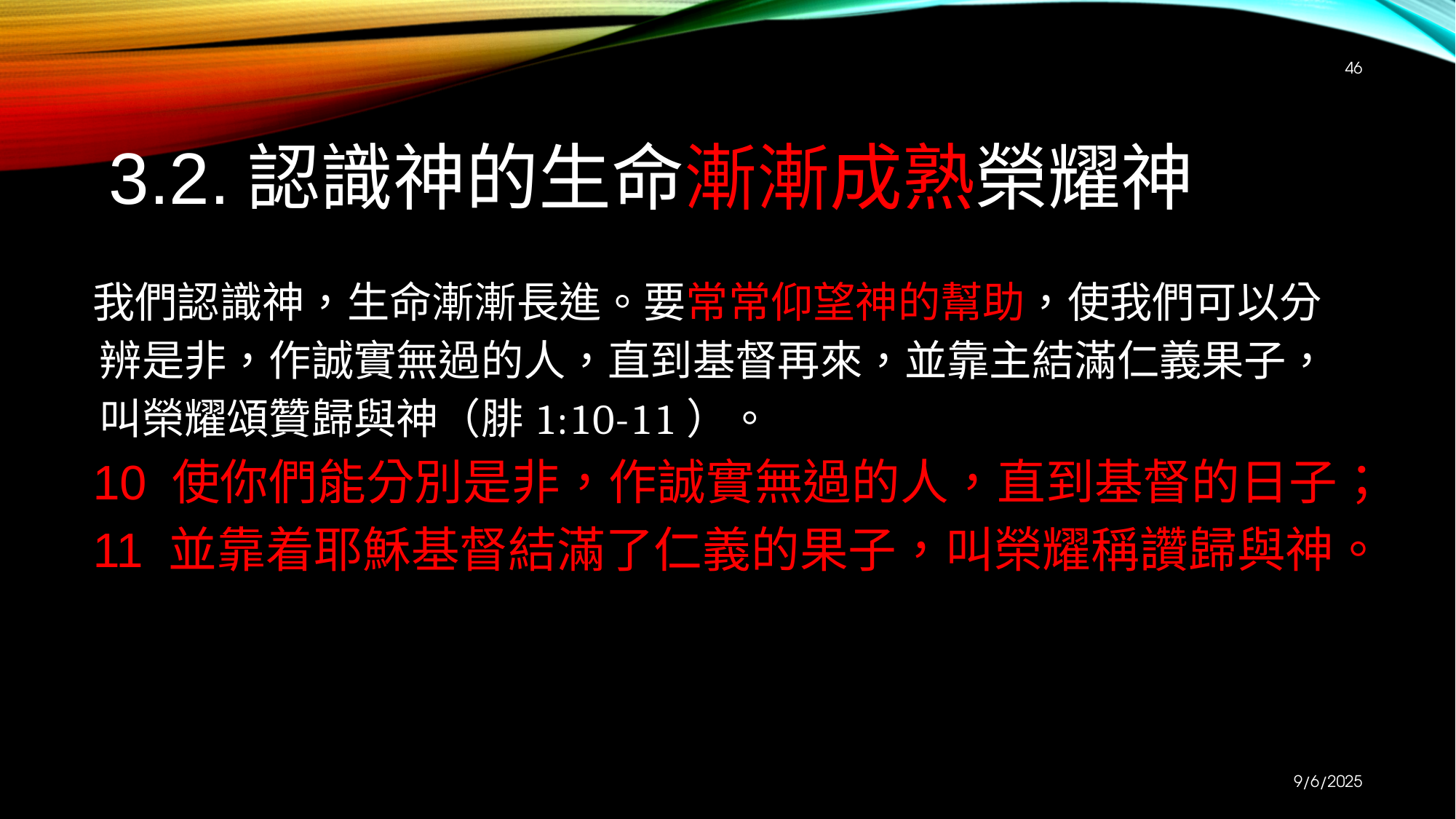

46
# 3.2.認識神的生命漸漸成熟榮耀神
我們認識神，生命漸漸長進。要常常仰望神的幫助，使我們可以分辨是非，作誠實無過的人，直到基督再來，並靠主結滿仁義果子，叫榮耀頌贊歸與神（腓1:10-11）。
10 使你們能分別是非，作誠實無過的人，直到基督的日子；
11 並靠着耶穌基督結滿了仁義的果子，叫榮耀稱讚歸與神。
 並靠着耶穌基督結滿了仁義的果子，叫榮耀稱讚歸與神。

9/6/2025